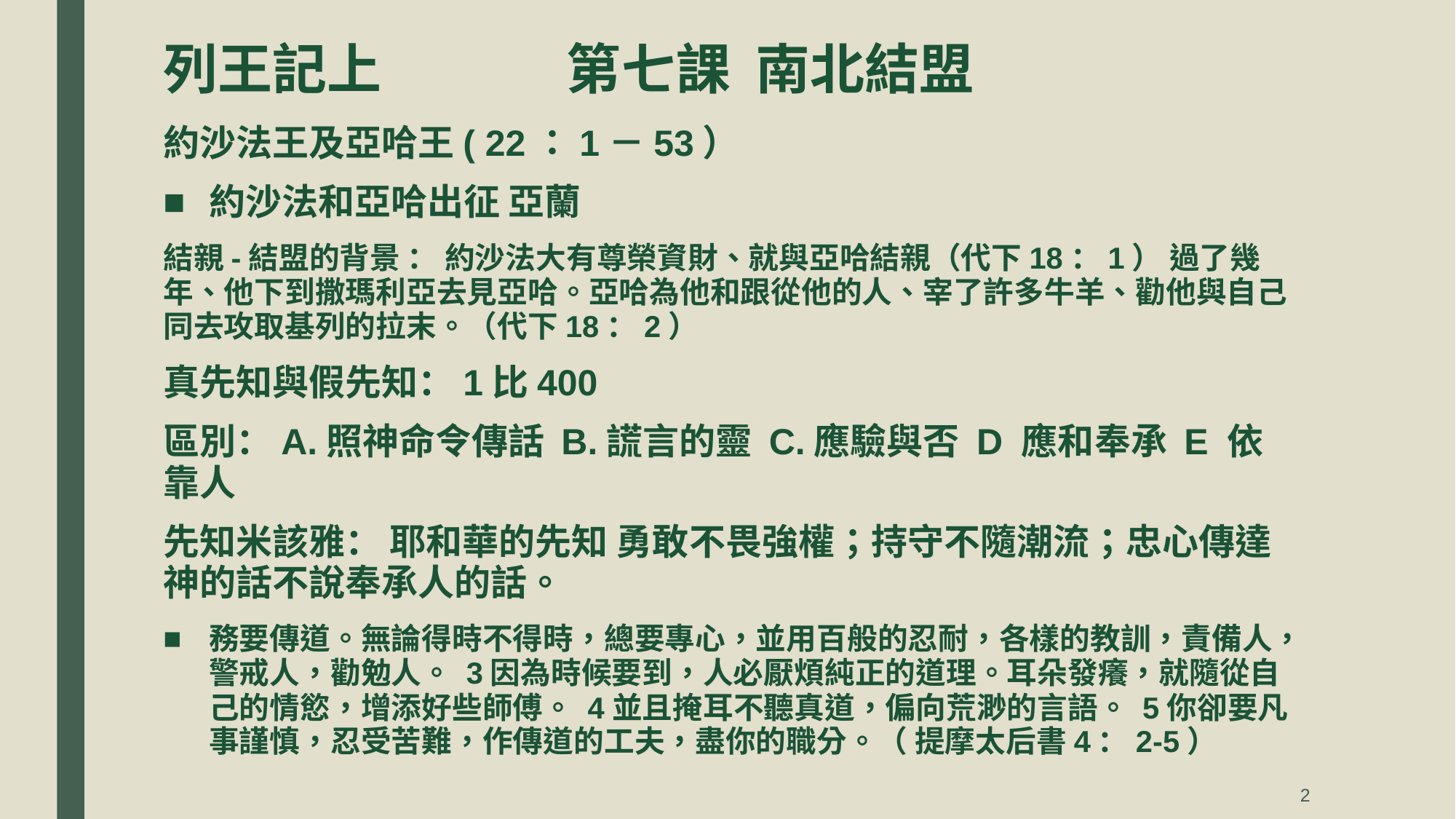

# 列王記上               第七課  南北結盟
約沙法王及亞哈王( 22：1－53）
約沙法和亞哈出征 亞蘭
結親-結盟的背景 ： 約沙法大有尊榮資財、就與亞哈結親（代下18：1） 過了幾年、他下到撒瑪利亞去見亞哈。亞哈為他和跟從他的人、宰了許多牛羊、勸他與自己同去攻取基列的拉末。（代下18：2）
真先知與假先知：1比400
區別：A.照神命令傳話 B.謊言的靈 C.應驗與否 D 應和奉承 E 依靠人
先知米該雅： 耶和華的先知 勇敢不畏強權；持守不隨潮流；忠心傳達神的話不說奉承人的話。
務要傳道。無論得時不得時，總要專心，並用百般的忍耐，各樣的教訓，責備人，警戒人，勸勉人。 3因為時候要到，人必厭煩純正的道理。耳朵發癢，就隨從自己的情慾，增添好些師傅。 4並且掩耳不聽真道，偏向荒渺的言語。 5你卻要凡事謹慎，忍受苦難，作傳道的工夫，盡你的職分。（ 提摩太后書4：2-5）

2